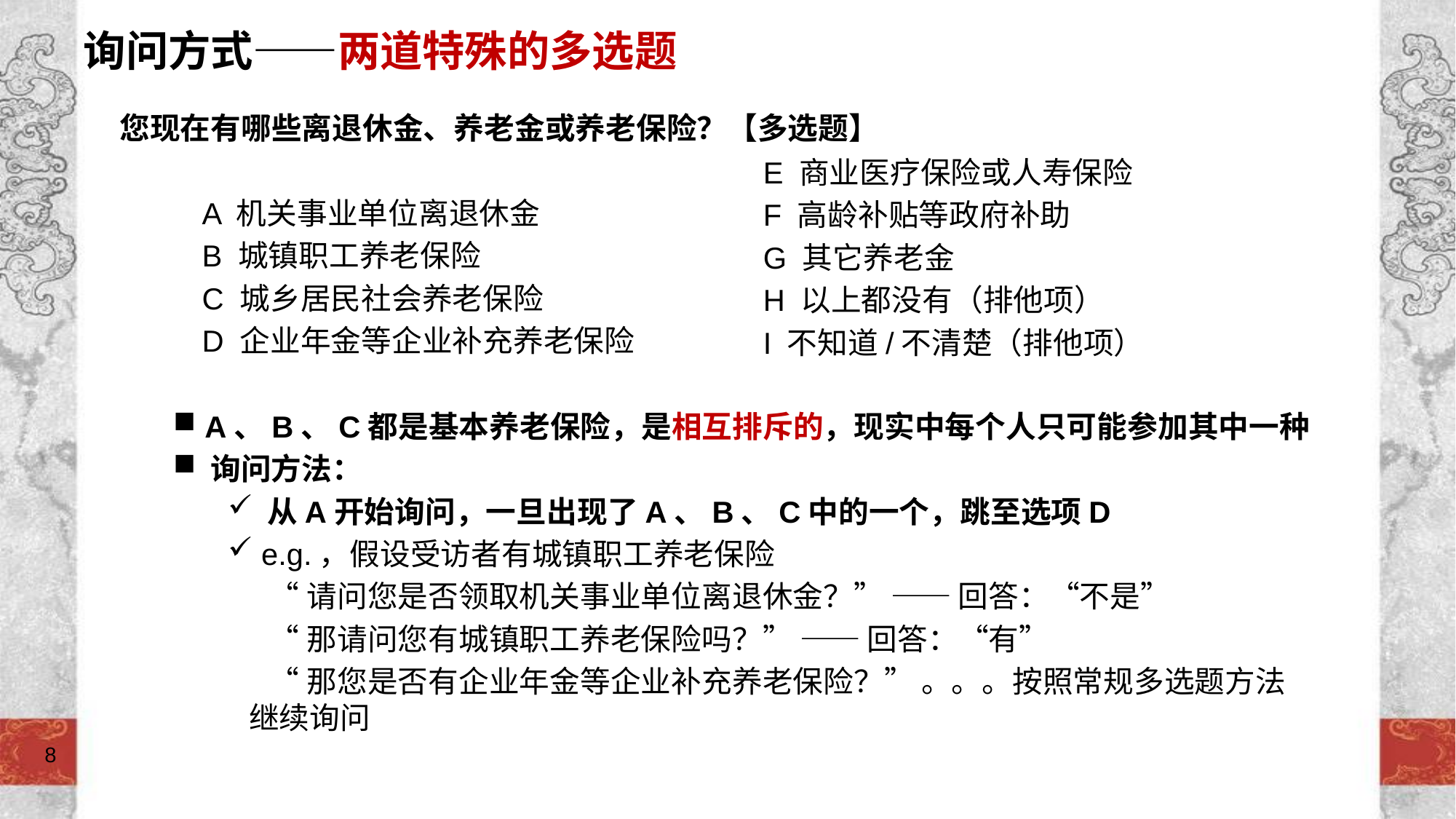

# 询问方式——两道特殊的多选题
您现在有哪些离退休金、养老金或养老保险？【多选题】

A 机关事业单位离退休金
B 城镇职工养老保险
C 城乡居民社会养老保险
D 企业年金等企业补充养老保险
E 商业医疗保险或人寿保险
F 高龄补贴等政府补助
G 其它养老金
H 以上都没有（排他项）
I 不知道/不清楚（排他项）
 A、B、C都是基本养老保险，是相互排斥的，现实中每个人只可能参加其中一种
 询问方法：
 从A开始询问，一旦出现了A、B、C中的一个，跳至选项D
 e.g.，假设受访者有城镇职工养老保险
“请问您是否领取机关事业单位离退休金？” —— 回答：“不是”
“那请问您有城镇职工养老保险吗？” —— 回答：“有”
“那您是否有企业年金等企业补充养老保险？” 。。。按照常规多选题方法继续询问